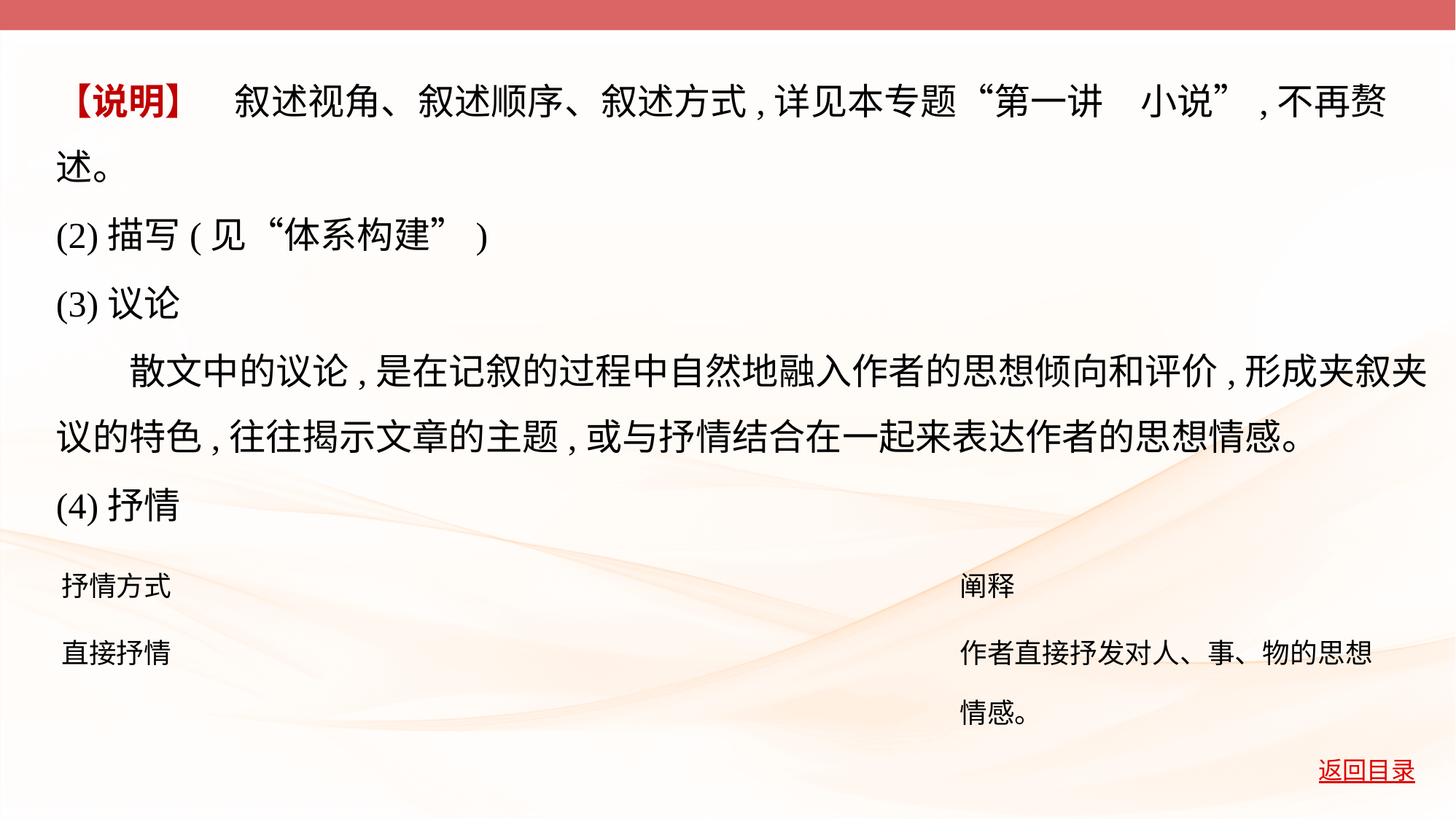

【说明】    叙述视角、叙述顺序、叙述方式,详见本专题“第一讲　小说”,不再赘
述。
(2)描写(见“体系构建”)
(3)议论
　　散文中的议论,是在记叙的过程中自然地融入作者的思想倾向和评价,形成夹叙夹
议的特色,往往揭示文章的主题,或与抒情结合在一起来表达作者的思想情感。
(4)抒情
| 抒情方式 |  | 阐释 |
| --- | --- | --- |
| 直接抒情 |  | 作者直接抒发对人、事、物的思想 情感。 |